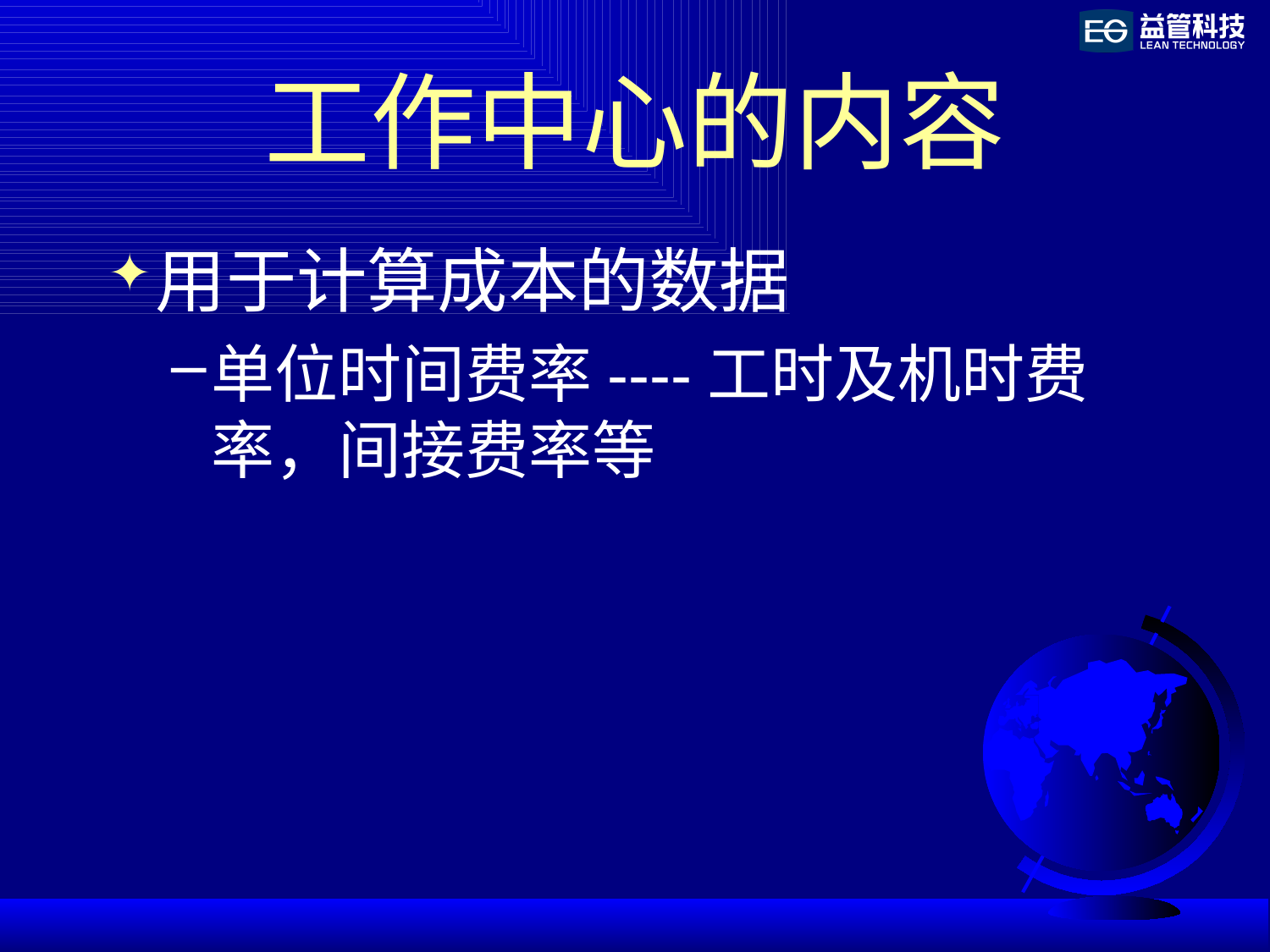

# 工作中心的内容
用于计算成本的数据
单位时间费率----工时及机时费率，间接费率等

20